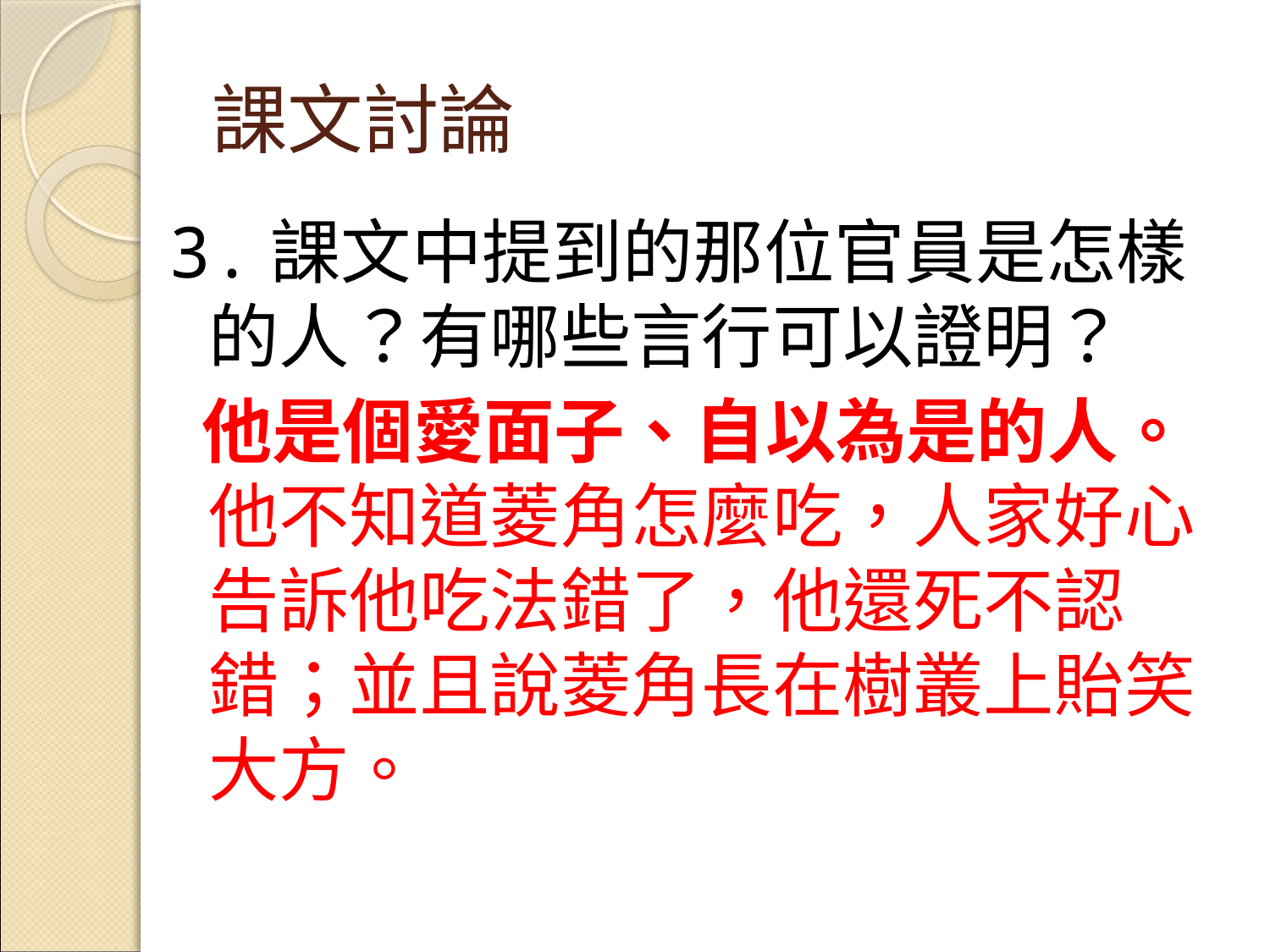

課文討論
3.課文中提到的那位官員是怎樣的人？有哪些言行可以證明？
 他是個愛面子、自以為是的人。他不知道菱角怎麼吃，人家好心告訴他吃法錯了，他還死不認錯；並且說菱角長在樹叢上貽笑大方。